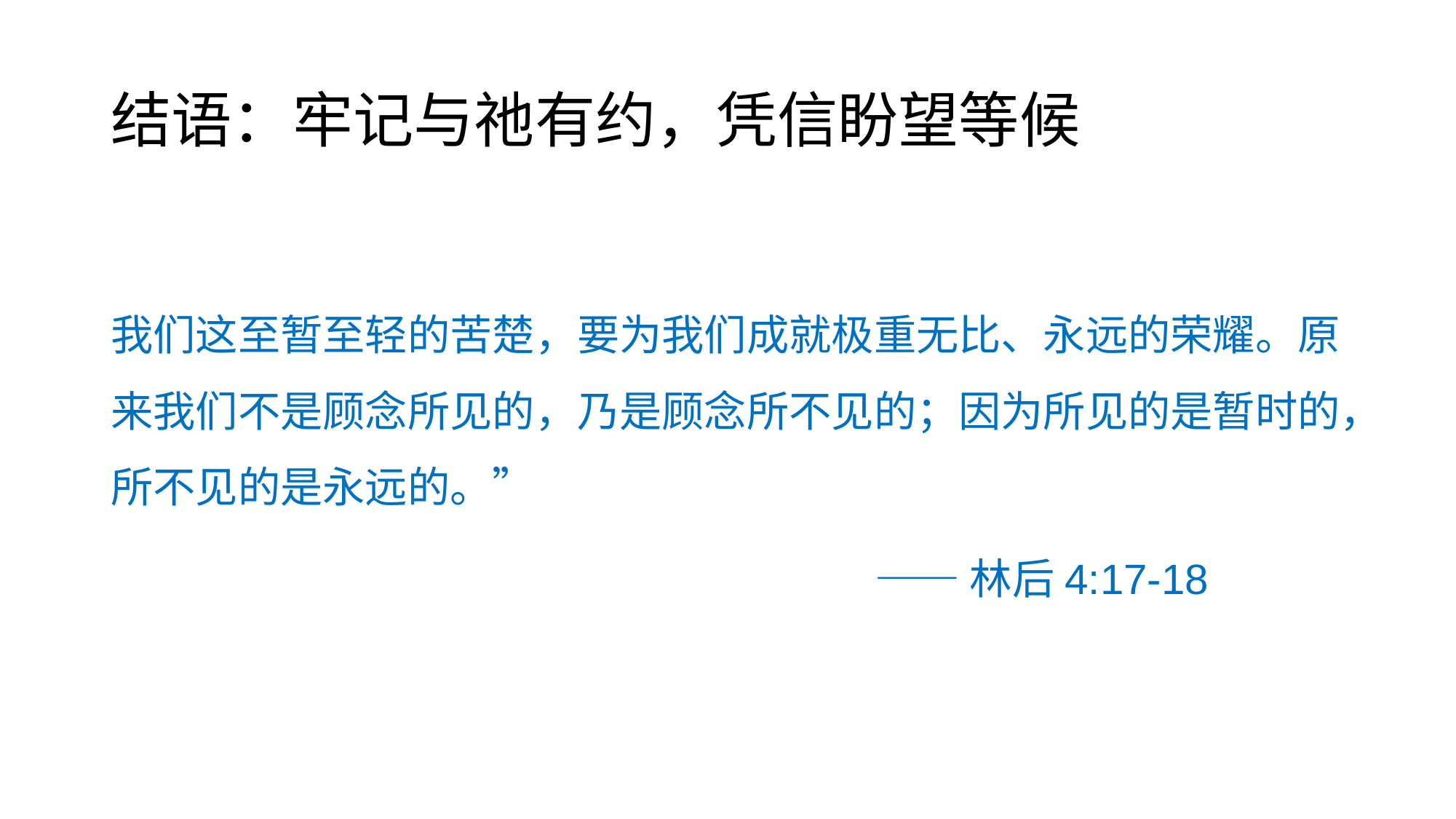

# 结语：牢记与祂有约，凭信盼望等候
我们这至暂至轻的苦楚，要为我们成就极重无比、永远的荣耀。原来我们不是顾念所见的，乃是顾念所不见的；因为所见的是暂时的，所不见的是永远的。”
							——林后4:17-18